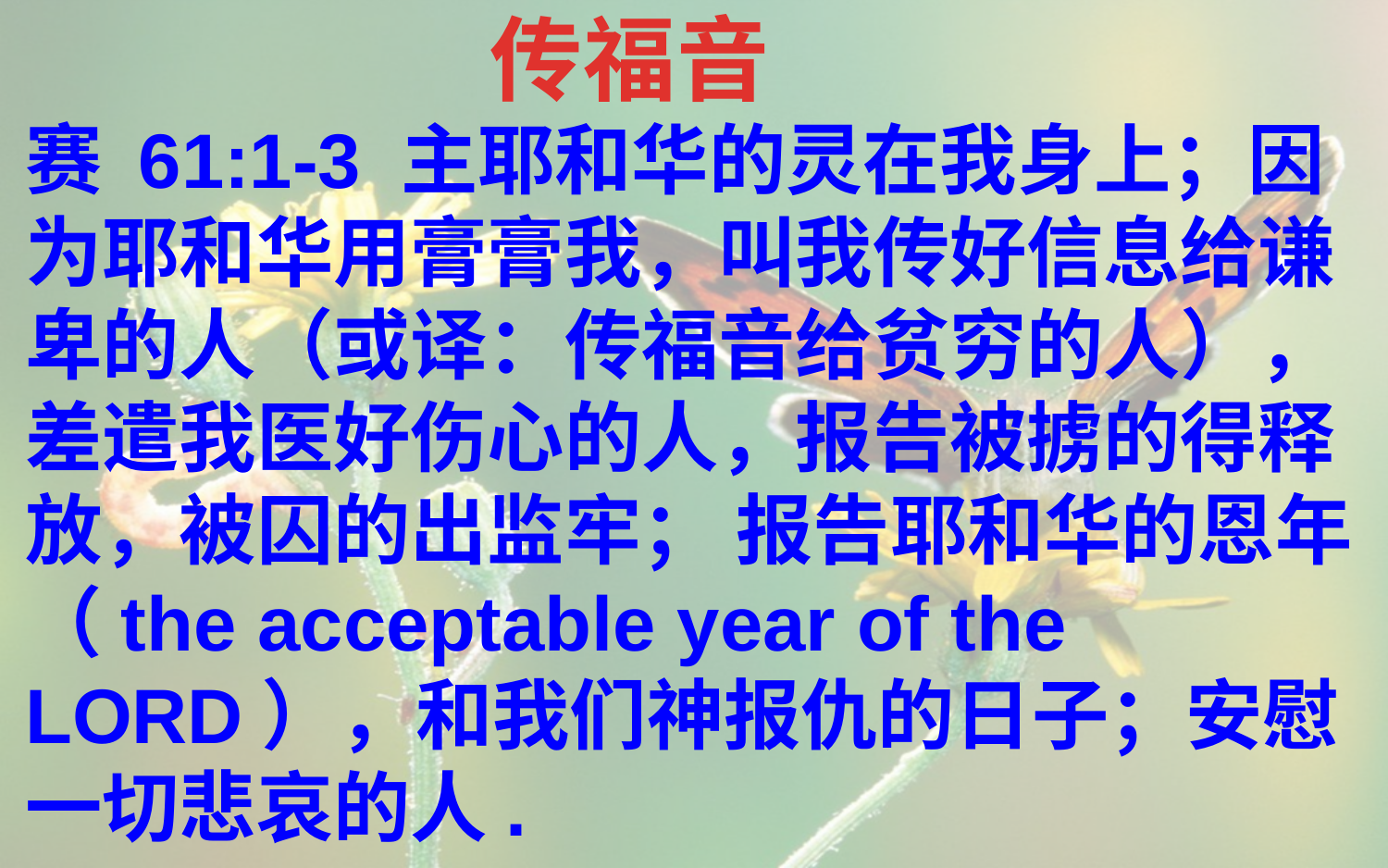

传福音
赛 61:1-3 主耶和华的灵在我身上；因为耶和华用膏膏我，叫我传好信息给谦卑的人（或译：传福音给贫穷的人），差遣我医好伤心的人，报告被掳的得释放，被囚的出监牢； 报告耶和华的恩年（the acceptable year of the LORD），和我们神报仇的日子；安慰一切悲哀的人.